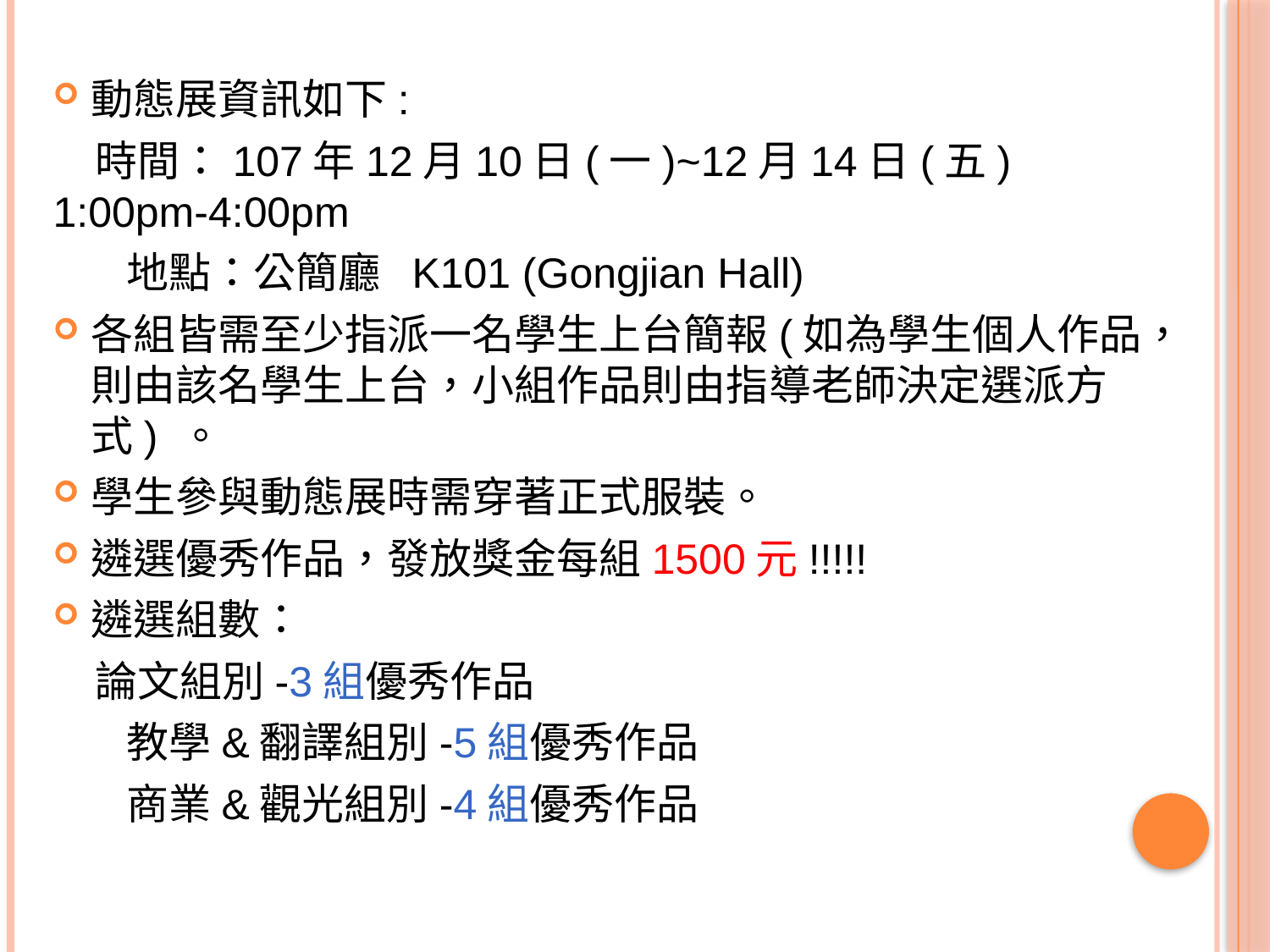

動態展資訊如下:
　時間：107年12月10日(一)~12月14日(五) 1:00pm-4:00pm
   地點：公簡廳 K101 (Gongjian Hall)
各組皆需至少指派一名學生上台簡報(如為學生個人作品，則由該名學生上台，小組作品則由指導老師決定選派方式) 。
學生參與動態展時需穿著正式服裝。
遴選優秀作品，發放獎金每組1500元!!!!!
遴選組數：
　論文組別-3組優秀作品
   教學&翻譯組別-5組優秀作品
   商業&觀光組別-4組優秀作品